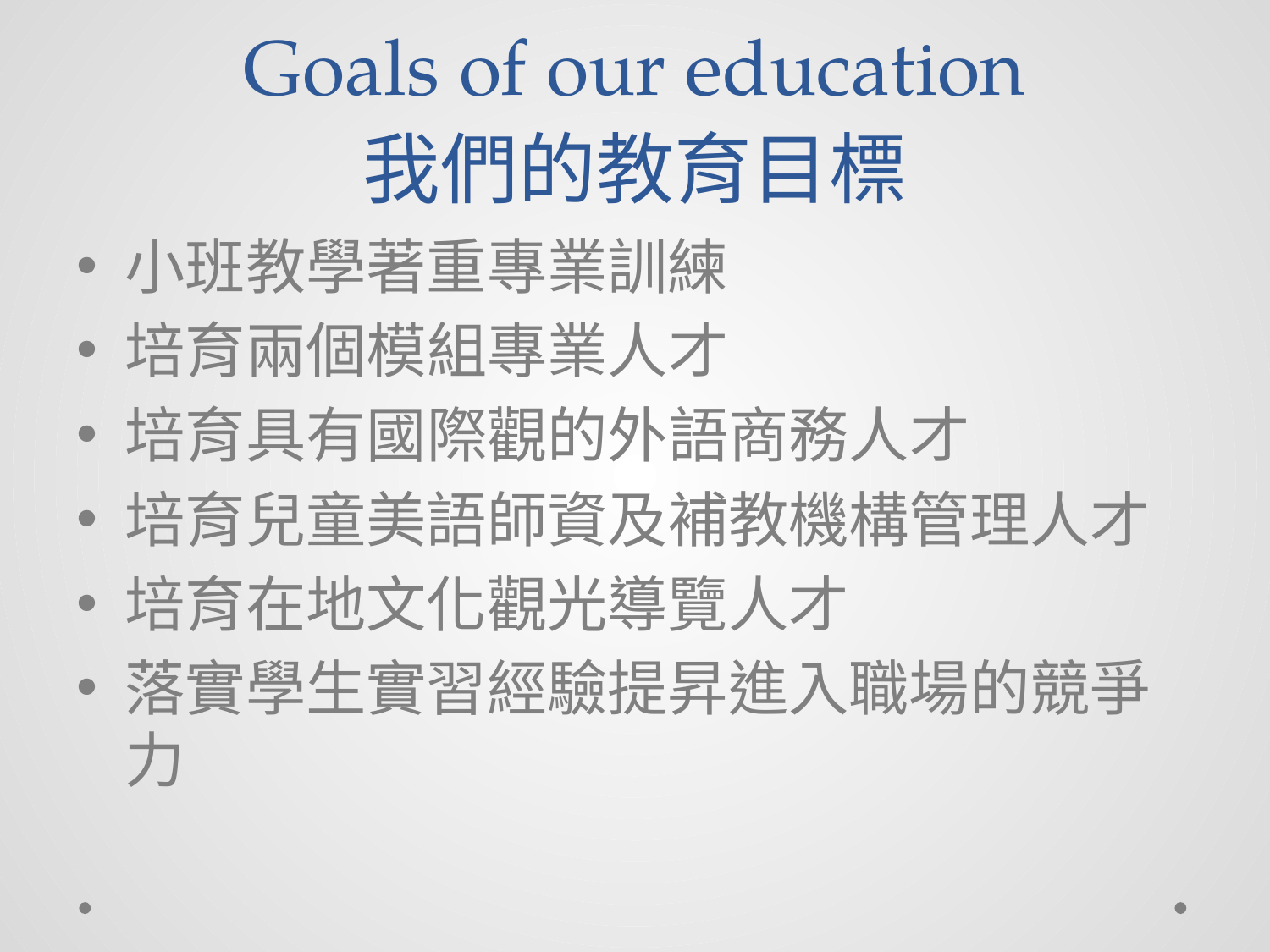

# Goals of our education 我們的教育目標
小班教學著重專業訓練
培育兩個模組專業人才
培育具有國際觀的外語商務人才
培育兒童美語師資及補教機構管理人才
培育在地文化觀光導覽人才
落實學生實習經驗提昇進入職場的競爭力